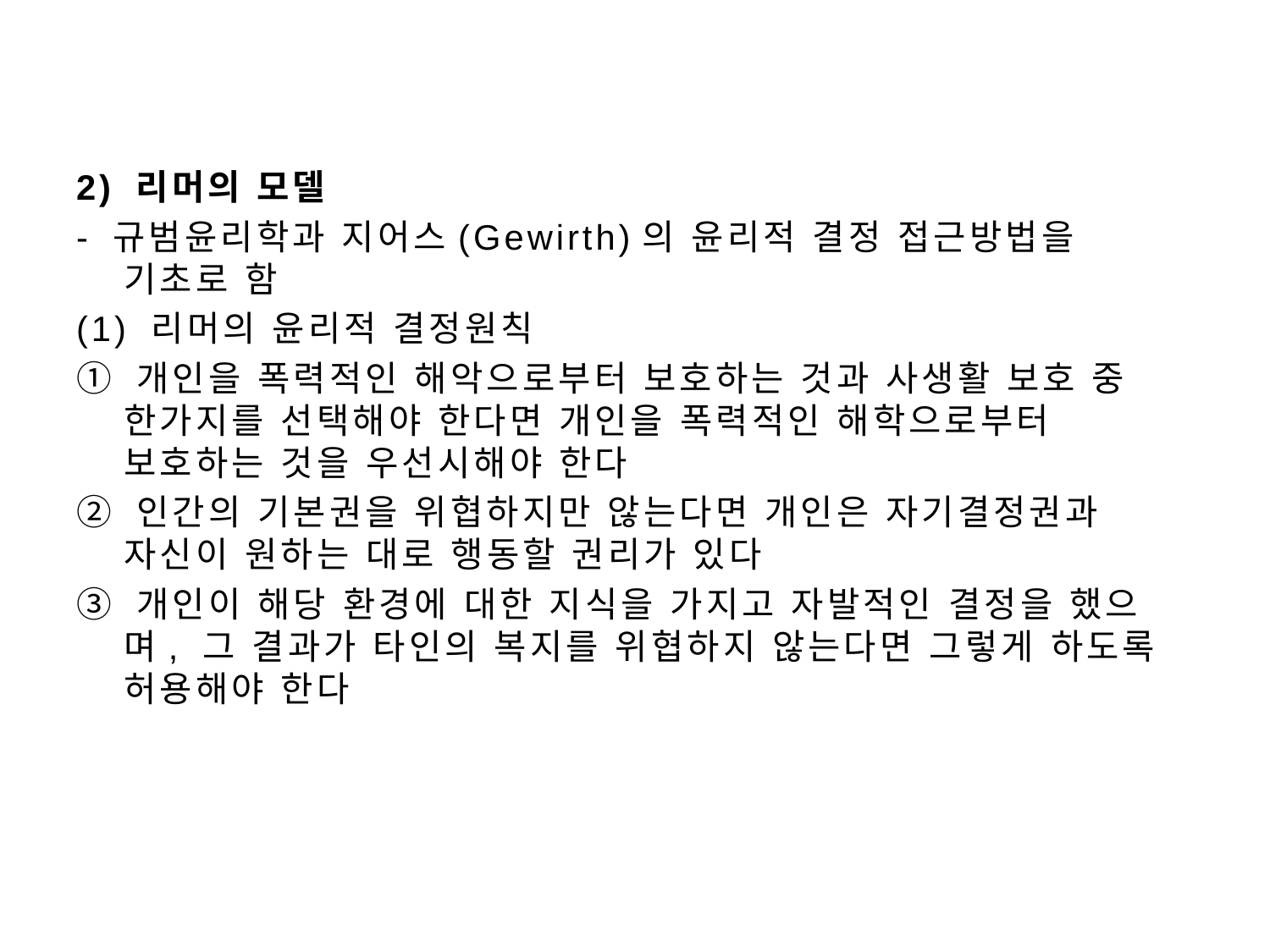

2) 리머의 모델
- 규범윤리학과 지어스(Gewirth)의 윤리적 결정 접근방법을 기초로 함
(1) 리머의 윤리적 결정원칙
① 개인을 폭력적인 해악으로부터 보호하는 것과 사생활 보호 중 한가지를 선택해야 한다면 개인을 폭력적인 해학으로부터 보호하는 것을 우선시해야 한다
② 인간의 기본권을 위협하지만 않는다면 개인은 자기결정권과 자신이 원하는 대로 행동할 권리가 있다
③ 개인이 해당 환경에 대한 지식을 가지고 자발적인 결정을 했으며, 그 결과가 타인의 복지를 위협하지 않는다면 그렇게 하도록 허용해야 한다